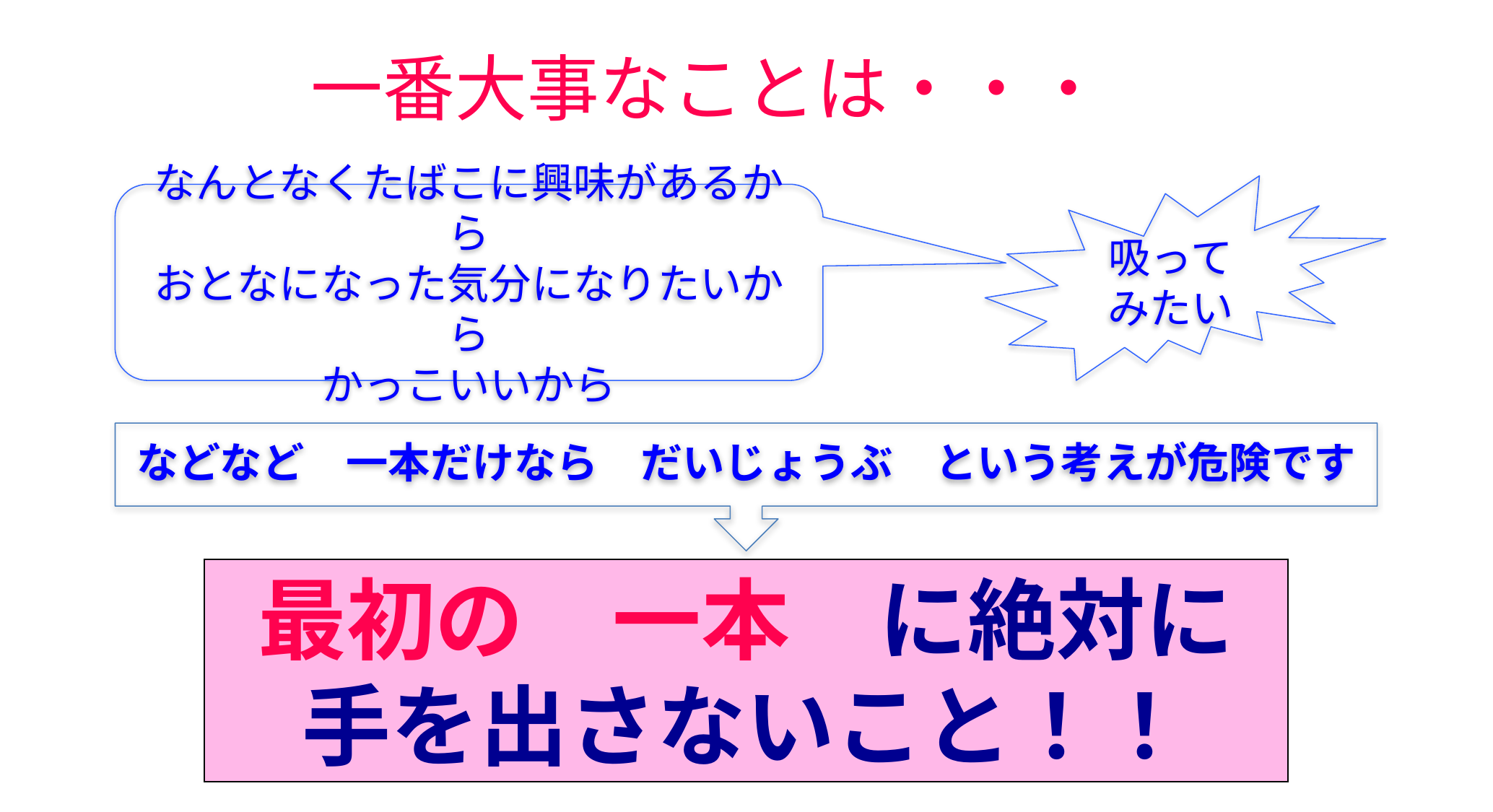

# 一番大事なことは・・・
吸ってみたい
なんとなくたばこに興味があるから
おとなになった気分になりたいから
かっこいいから
などなど　一本だけなら　だいじょうぶ　という考えが危険です
最初の　一本　に絶対に
手を出さないこと！！